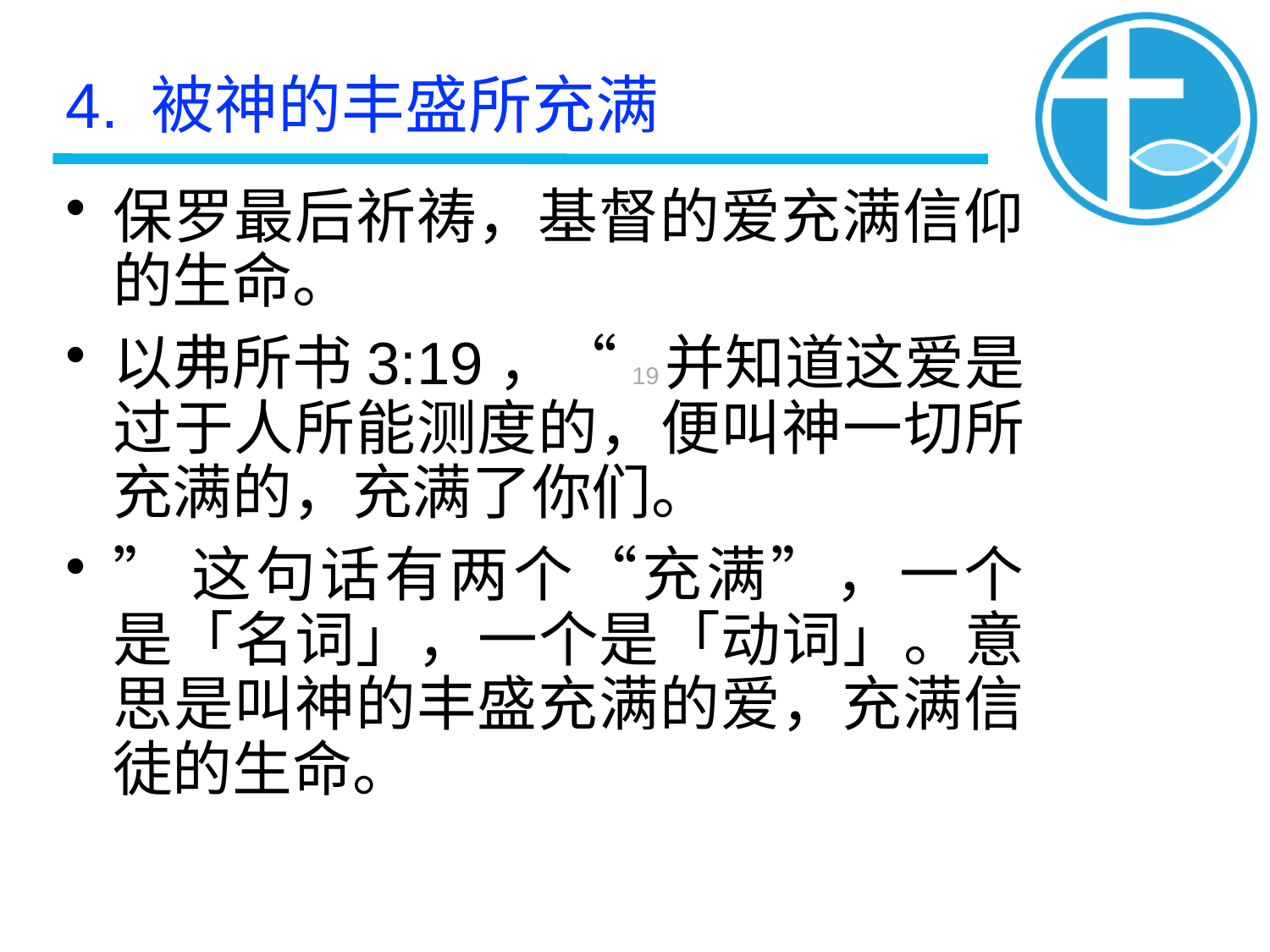

4. 被神的丰盛所充满
保罗最后祈祷，基督的爱充满信仰的生命。
以弗所书3:19，“19并知道这爱是过于人所能测度的，便叫神一切所充满的，充满了你们。
”这句话有两个“充满”，一个是「名词」，一个是「动词」。意思是叫神的丰盛充满的爱，充满信徒的生命。